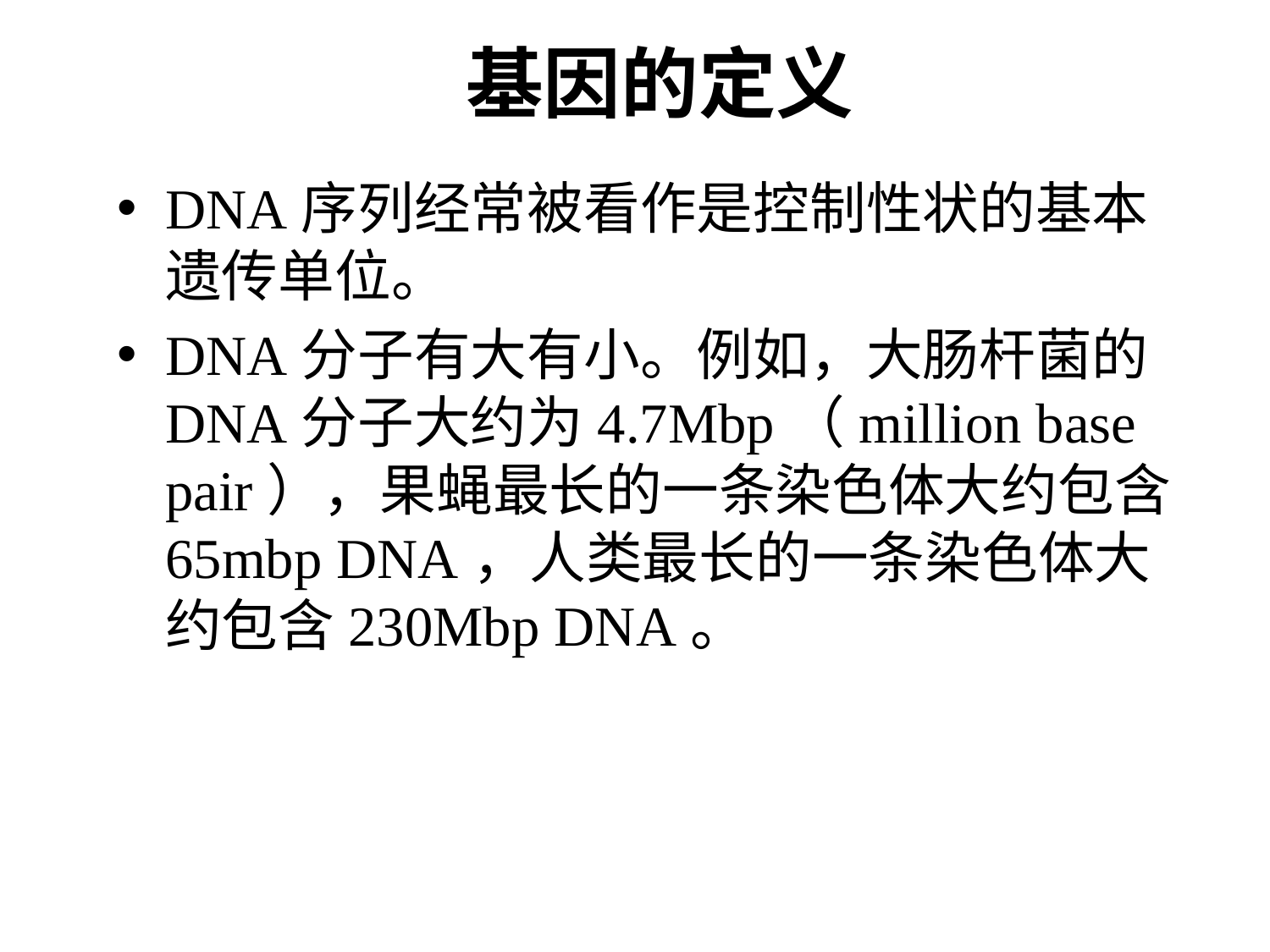

# 基因的定义
DNA序列经常被看作是控制性状的基本遗传单位。
DNA分子有大有小。例如，大肠杆菌的DNA分子大约为4.7Mbp（million base pair），果蝇最长的一条染色体大约包含65mbp DNA，人类最长的一条染色体大约包含230Mbp DNA。